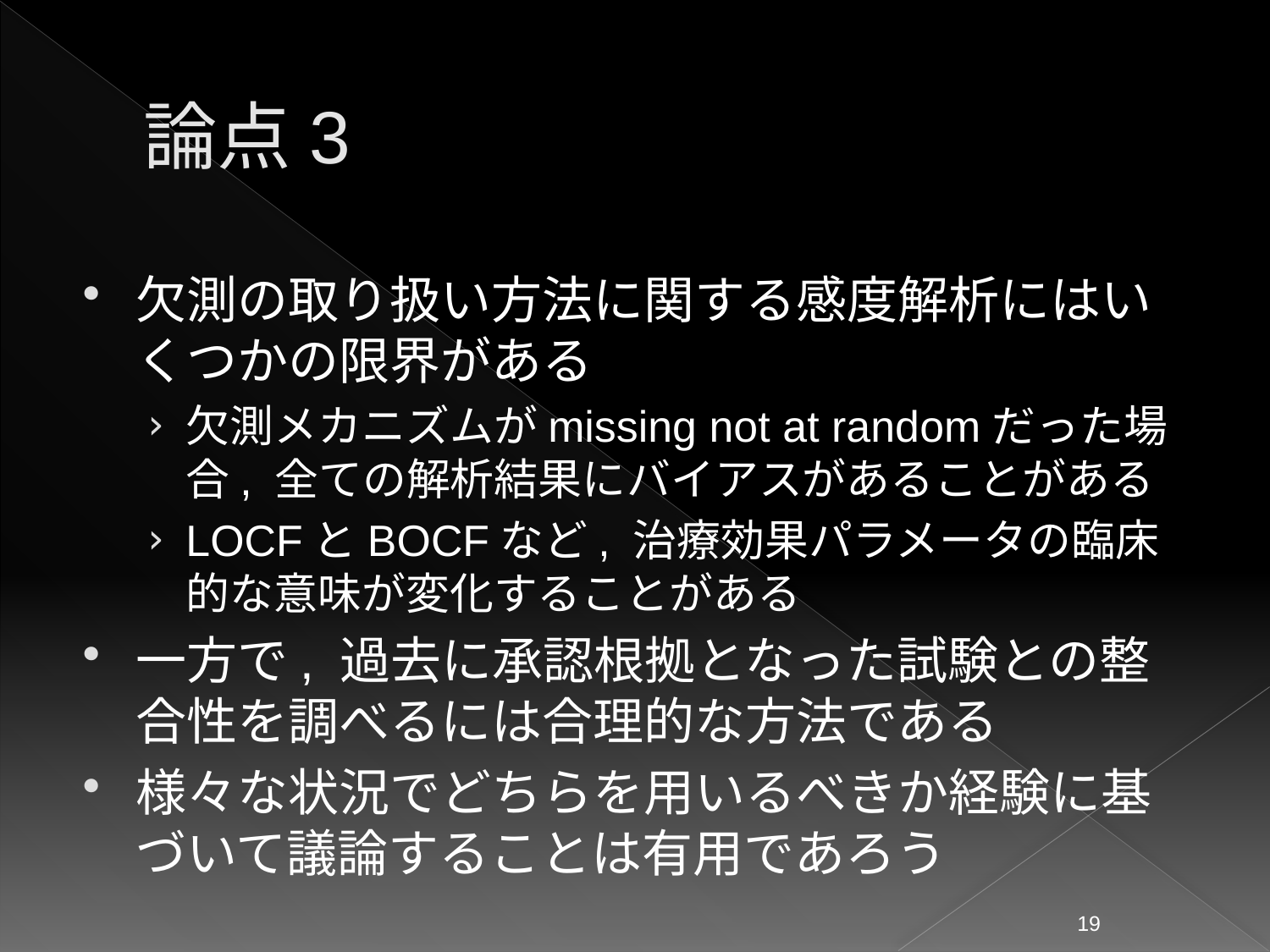

# 論点3
欠測の取り扱い方法に関する感度解析にはいくつかの限界がある
欠測メカニズムがmissing not at randomだった場合, 全ての解析結果にバイアスがあることがある
LOCFとBOCFなど, 治療効果パラメータの臨床的な意味が変化することがある
一方で, 過去に承認根拠となった試験との整合性を調べるには合理的な方法である
様々な状況でどちらを用いるべきか経験に基づいて議論することは有用であろう
19